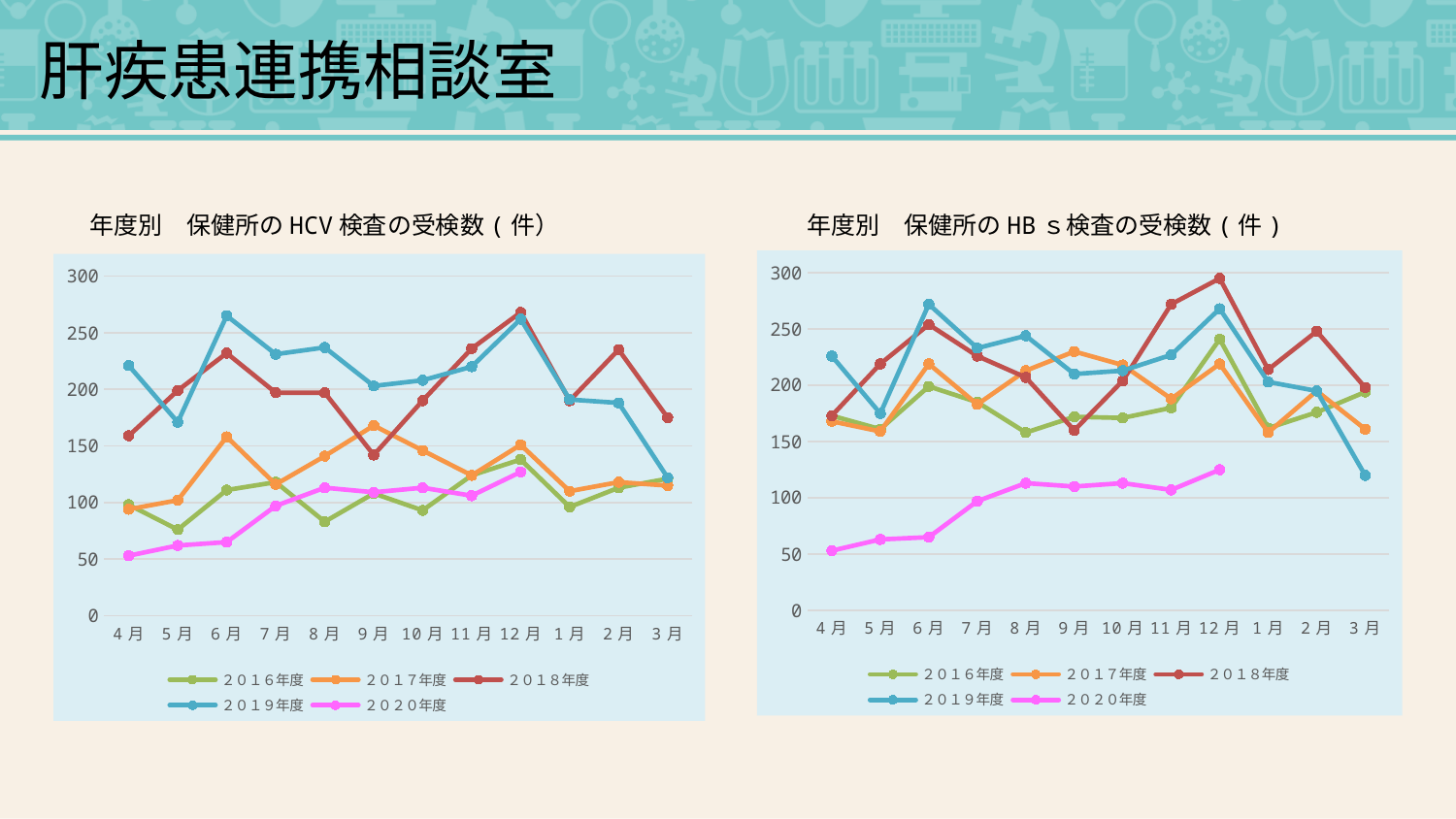

肝疾患連携相談室

年度別　保健所のHCV検査の受検数(件）　　　　　　　　　　 年度別　保健所のHBｓ検査の受検数(件)

### Chart

| Category | ２０１６年度 | ２０１７年度 | ２０１８年度 | ２０１９年度 | ２０２０年度 |
|---|---|---|---|---|---|
| 4月 | 173.0 | 168.0 | 173.0 | 226.0 | 53.0 |
| 5月 | 161.0 | 159.0 | 219.0 | 175.0 | 63.0 |
| 6月 | 199.0 | 219.0 | 254.0 | 272.0 | 65.0 |
| 7月 | 185.0 | 183.0 | 226.0 | 233.0 | 97.0 |
| 8月 | 158.0 | 213.0 | 207.0 | 244.0 | 113.0 |
| 9月 | 172.0 | 230.0 | 160.0 | 210.0 | 110.0 |
| 10月 | 171.0 | 218.0 | 204.0 | 213.0 | 113.0 |
| 11月 | 180.0 | 188.0 | 272.0 | 227.0 | 107.0 |
| 12月 | 241.0 | 219.0 | 295.0 | 268.0 | 125.0 |
| 1月 | 162.0 | 158.0 | 214.0 | 203.0 | None |
| 2月 | 176.0 | 195.0 | 248.0 | 195.0 | None |
| 3月 | 194.0 | 161.0 | 198.0 | 120.0 | None |

### Chart

| Category | ２０１６年度 | ２０１７年度 | ２０１８年度 | ２０１９年度 | ２０２０年度 |
|---|---|---|---|---|---|
| 4月 | 98.0 | 94.0 | 159.0 | 221.0 | 53.0 |
| 5月 | 76.0 | 102.0 | 199.0 | 171.0 | 62.0 |
| 6月 | 111.0 | 158.0 | 232.0 | 265.0 | 65.0 |
| 7月 | 118.0 | 116.0 | 197.0 | 231.0 | 97.0 |
| 8月 | 83.0 | 141.0 | 197.0 | 237.0 | 113.0 |
| 9月 | 108.0 | 168.0 | 142.0 | 203.0 | 109.0 |
| 10月 | 93.0 | 146.0 | 190.0 | 208.0 | 113.0 |
| 11月 | 124.0 | 124.0 | 236.0 | 220.0 | 106.0 |
| 12月 | 138.0 | 151.0 | 268.0 | 262.0 | 127.0 |
| 1月 | 96.0 | 110.0 | 190.0 | 191.0 | None |
| 2月 | 113.0 | 118.0 | 235.0 | 188.0 | None |
| 3月 | 121.0 | 115.0 | 175.0 | 122.0 | None |